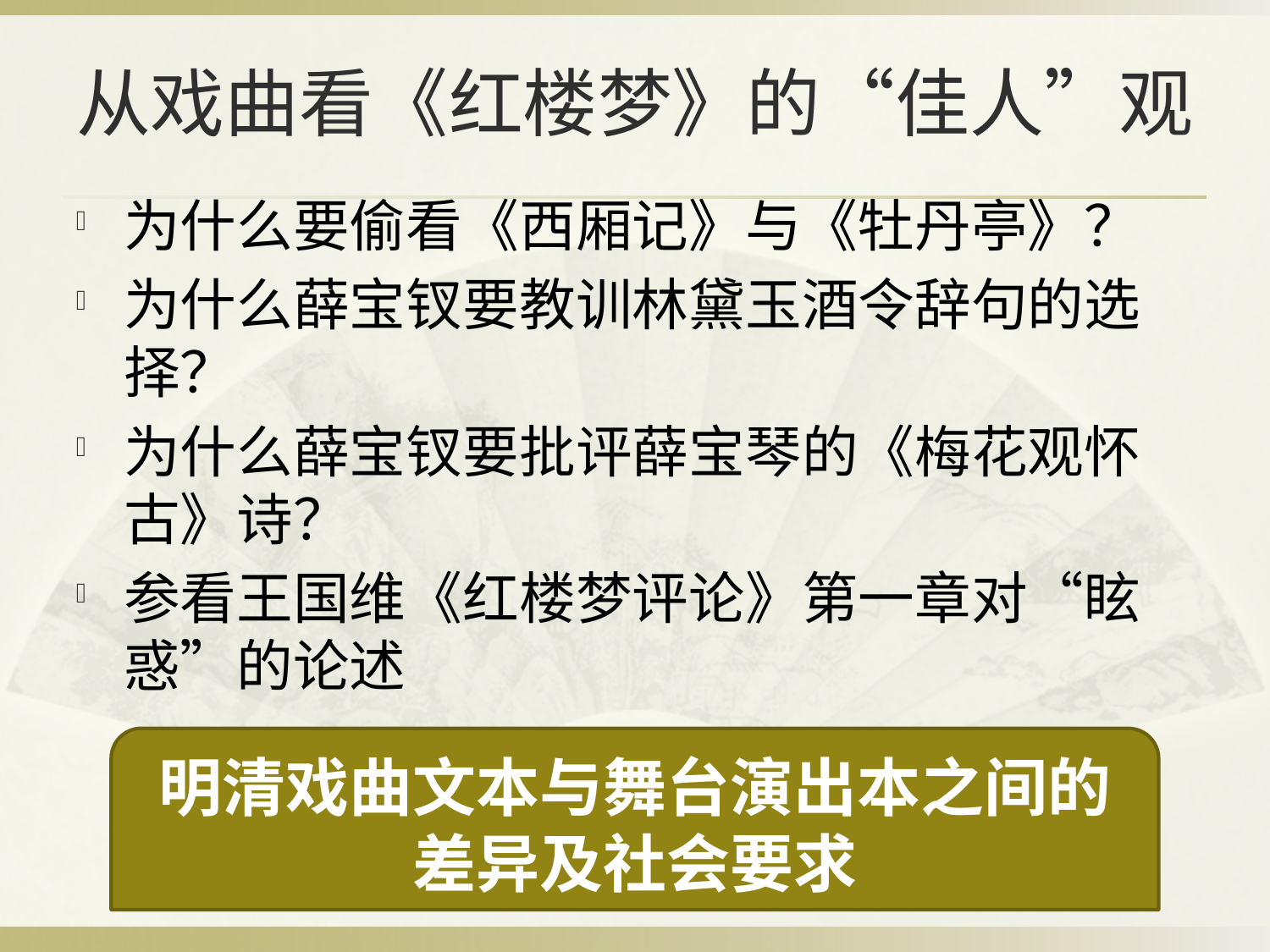

# 从戏曲看《红楼梦》的“佳人”观
为什么要偷看《西厢记》与《牡丹亭》？
为什么薛宝钗要教训林黛玉酒令辞句的选择？
为什么薛宝钗要批评薛宝琴的《梅花观怀古》诗？
参看王国维《红楼梦评论》第一章对“眩惑”的论述

明清戏曲文本与舞台演出本之间的差异及社会要求